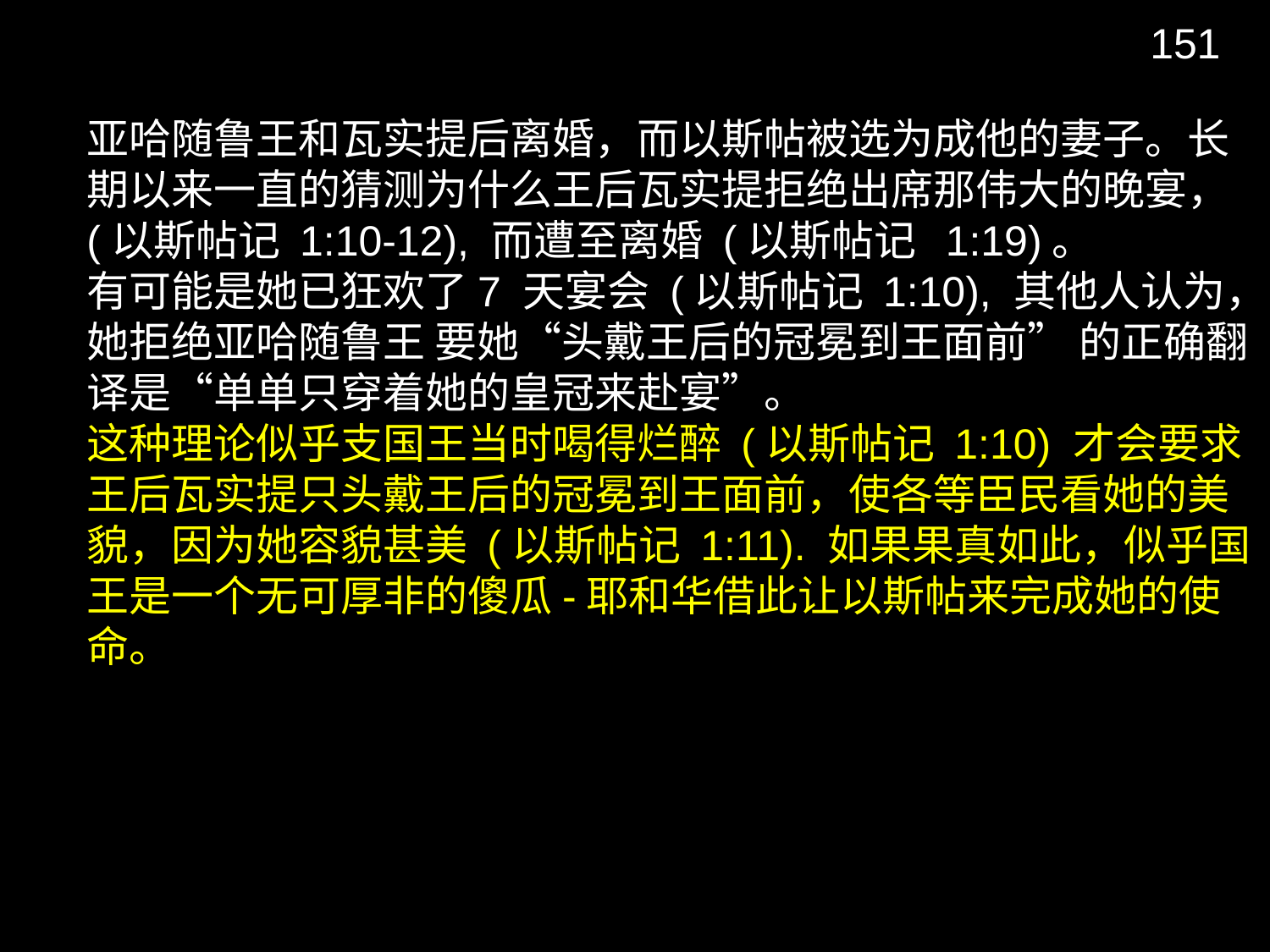

151
亚哈随鲁王和瓦实提后离婚，而以斯帖被选为成他的妻子。长期以来一直的猜测为什么王后瓦实提拒绝出席那伟大的晚宴，(以斯帖记 1:10-12), 而遭至离婚 (以斯帖记  1:19)。
有可能是她已狂欢了7 天宴会 (以斯帖记 1:10), 其他人认为，她拒绝亚哈随鲁王 要她“头戴王后的冠冕到王面前” 的正确翻译是“单单只穿着她的皇冠来赴宴”。
这种理论似乎支国王当时喝得烂醉 (以斯帖记 1:10) 才会要求王后瓦实提只头戴王后的冠冕到王面前，使各等臣民看她的美貌，因为她容貌甚美 (以斯帖记 1:11). 如果果真如此，似乎国王是一个无可厚非的傻瓜-耶和华借此让以斯帖来完成她的使命。